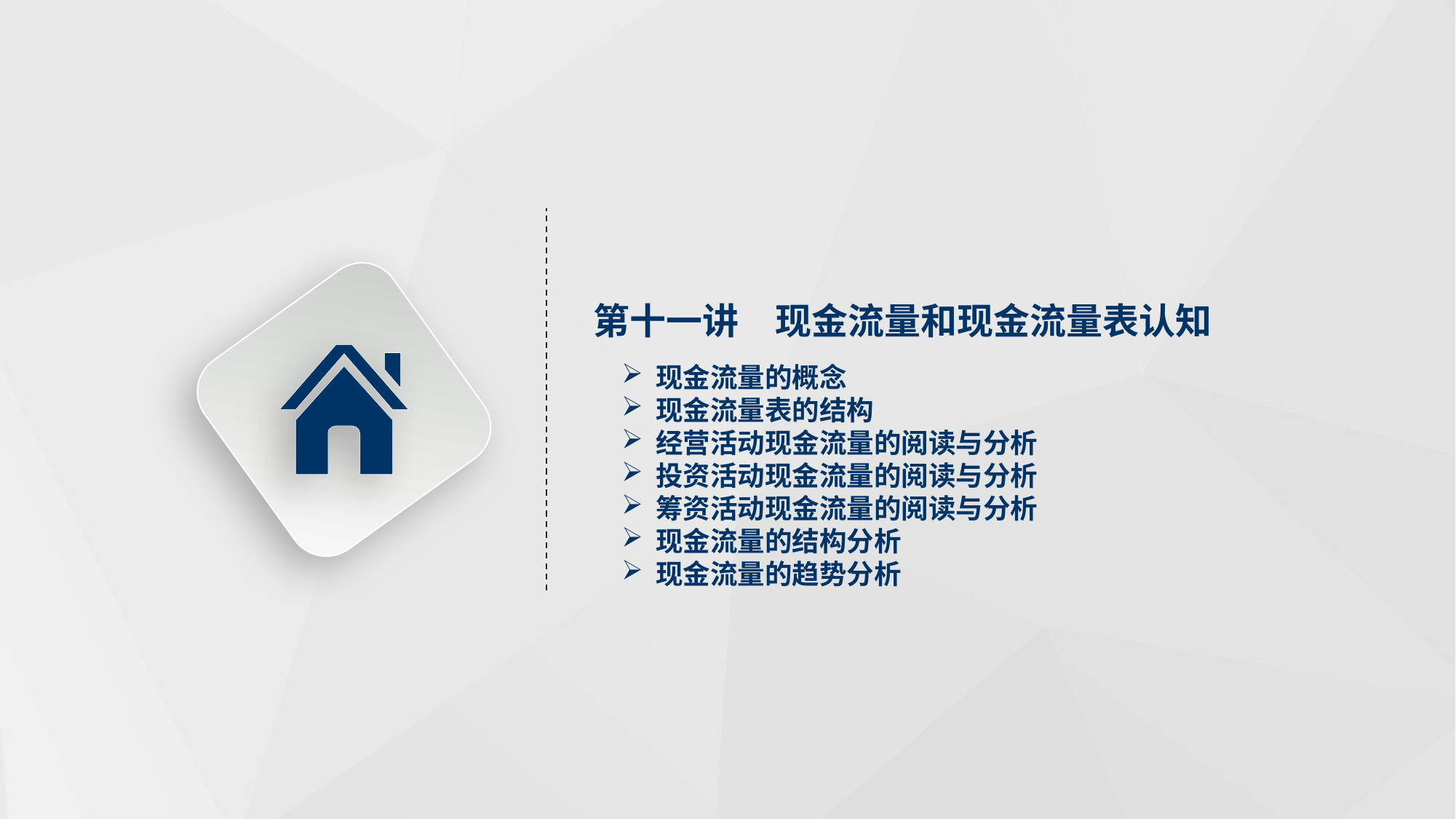

第十一讲　现金流量和现金流量表认知

现金流量的概念
现金流量表的结构
经营活动现金流量的阅读与分析
投资活动现金流量的阅读与分析
筹资活动现金流量的阅读与分析
现金流量的结构分析
现金流量的趋势分析